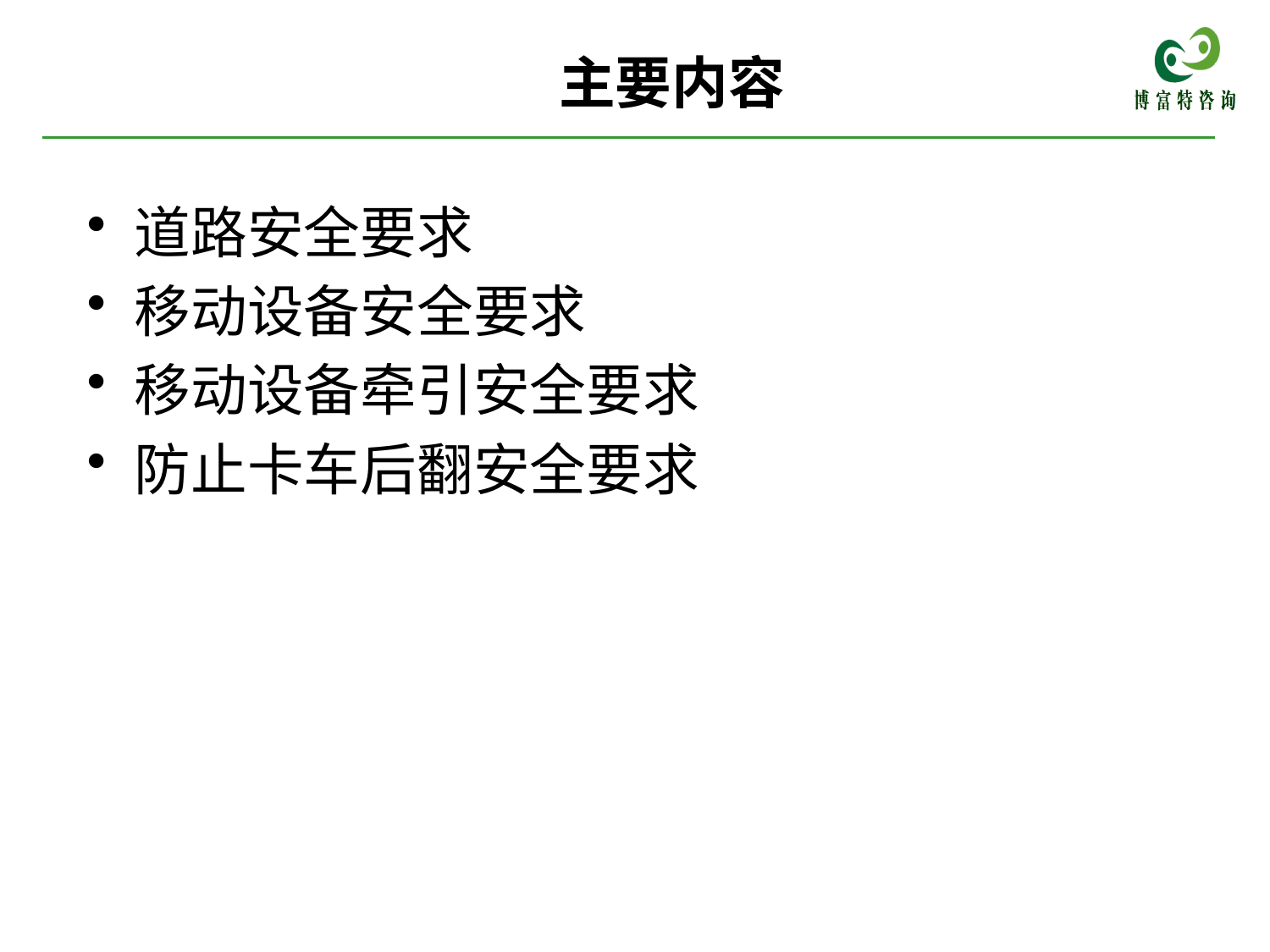

# 主要内容
道路安全要求
移动设备安全要求
移动设备牵引安全要求
防止卡车后翻安全要求

3